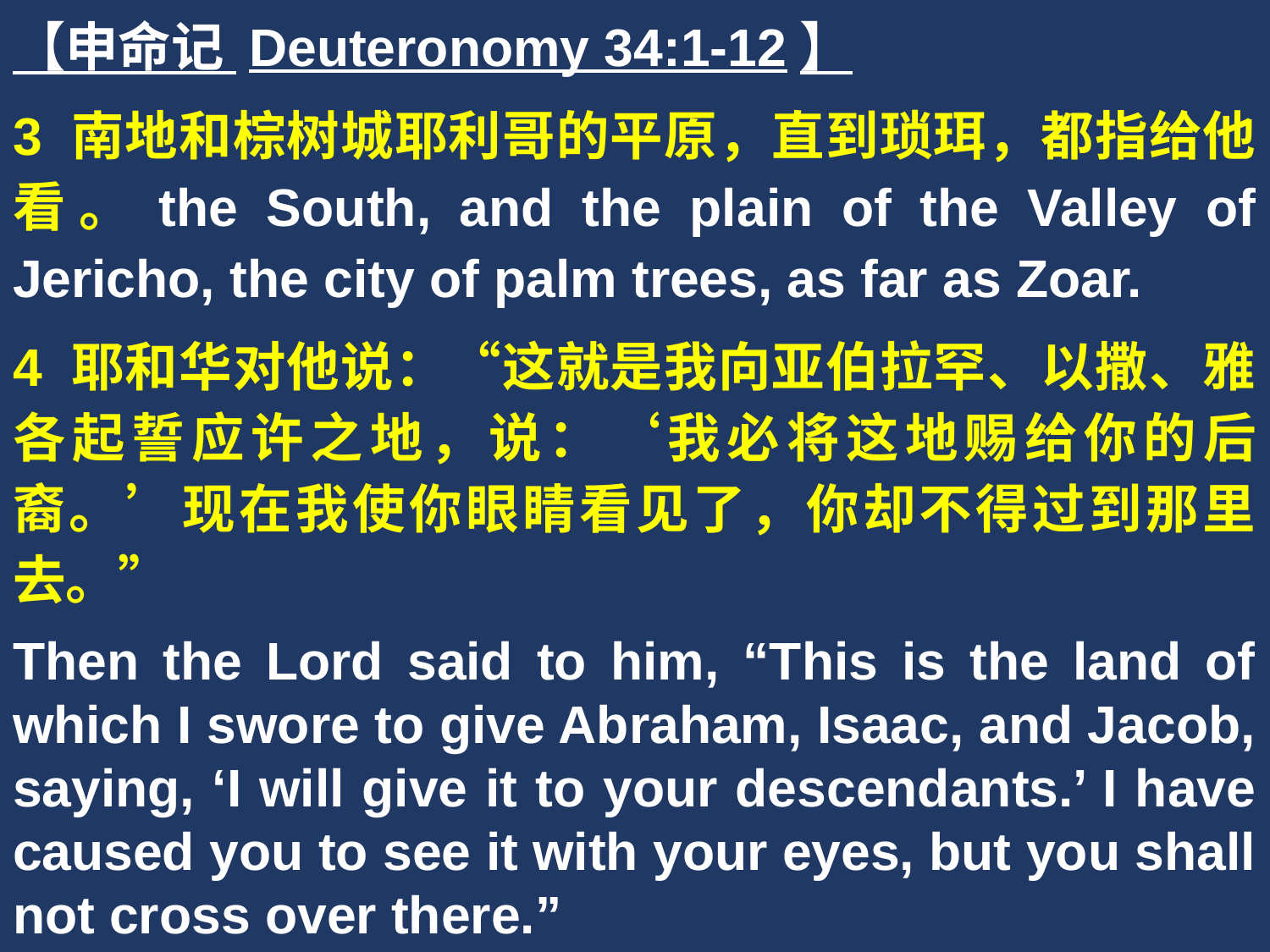

【申命记 Deuteronomy 34:1-12】
3 南地和棕树城耶利哥的平原，直到琐珥，都指给他看。the South, and the plain of the Valley of Jericho, the city of palm trees, as far as Zoar.
4 耶和华对他说：“这就是我向亚伯拉罕、以撒、雅各起誓应许之地，说：‘我必将这地赐给你的后裔。’现在我使你眼睛看见了，你却不得过到那里去。”
Then the Lord said to him, “This is the land of which I swore to give Abraham, Isaac, and Jacob, saying, ‘I will give it to your descendants.’ I have caused you to see it with your eyes, but you shall not cross over there.”